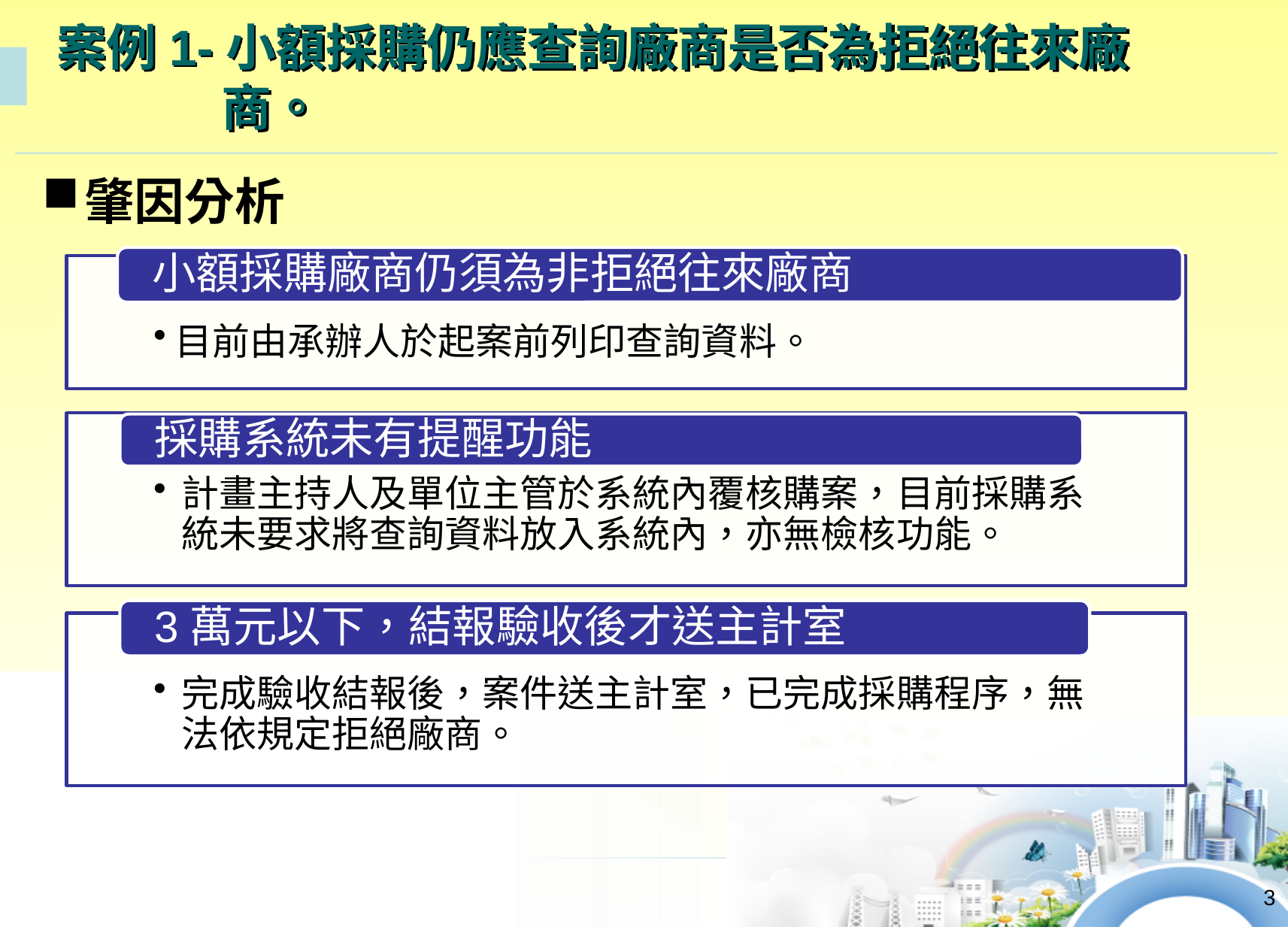

案例1-小額採購仍應查詢廠商是否為拒絕往來廠商。
肇因分析
目前由承辦人於起案前列印查詢資料。
小額採購廠商仍須為非拒絕往來廠商
計畫主持人及單位主管於系統內覆核購案，目前採購系統未要求將查詢資料放入系統內，亦無檢核功能。
採購系統未有提醒功能
完成驗收結報後，案件送主計室，已完成採購程序，無法依規定拒絕廠商。
3萬元以下，結報驗收後才送主計室
3